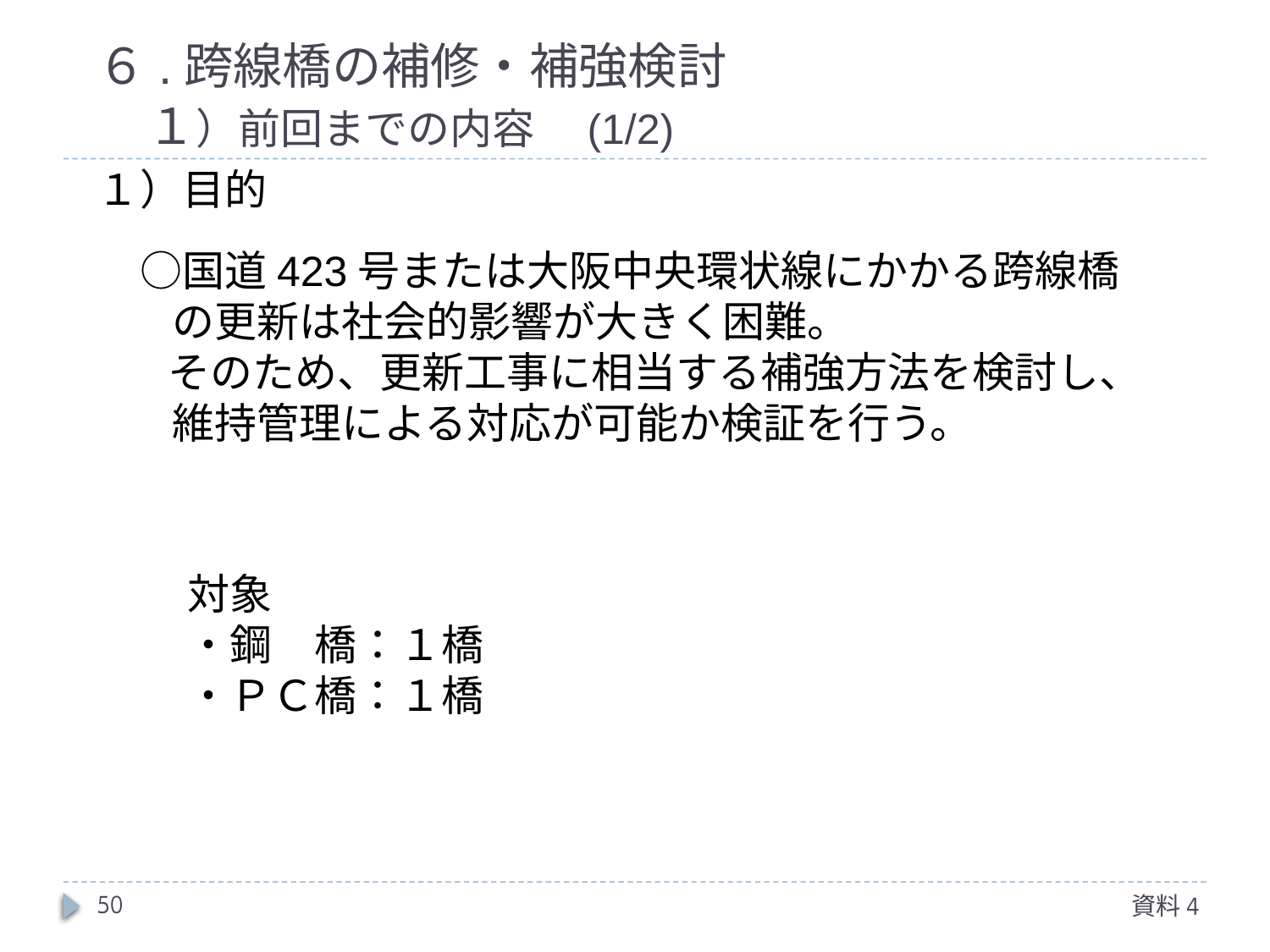

６.跨線橋の補修・補強検討
　１）前回までの内容　(1/2)
１）目的
　○国道423号または大阪中央環状線にかかる跨線橋の更新は社会的影響が大きく困難。
　   そのため、更新工事に相当する補強方法を検討し、維持管理による対応が可能か検証を行う。
対象
・鋼　橋：１橋
・ＰＣ橋：１橋
50
資料4